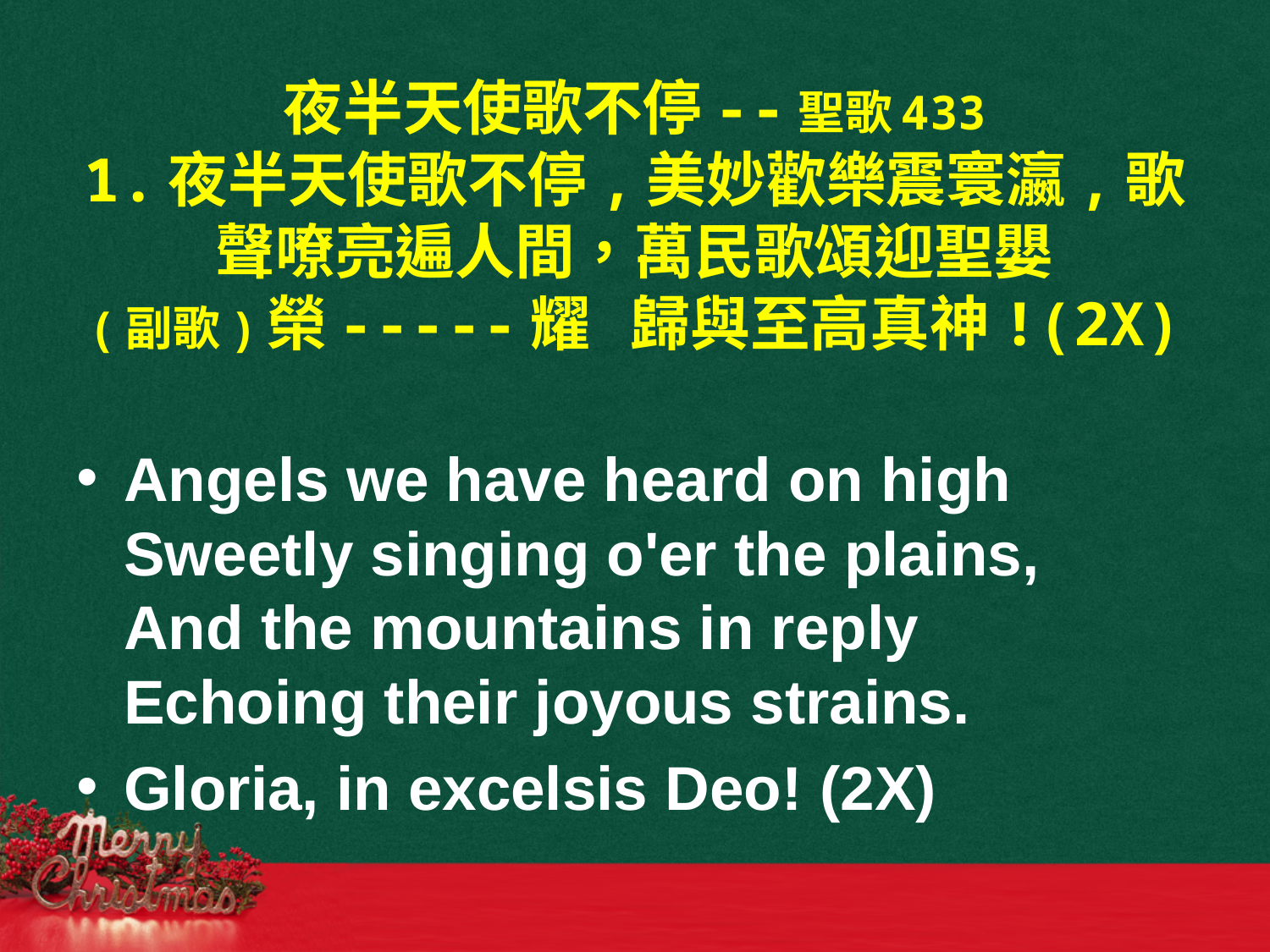

# 夜半天使歌不停--聖歌433 1.夜半天使歌不停,美妙歡樂震寰瀛,歌聲嘹亮遍人間，萬民歌頌迎聖嬰 (副歌)榮-----耀   歸與至高真神!(2X)
Angels we have heard on high
Sweetly singing o'er the plains,
And the mountains in reply
Echoing their joyous strains.
Gloria, in excelsis Deo! (2X)